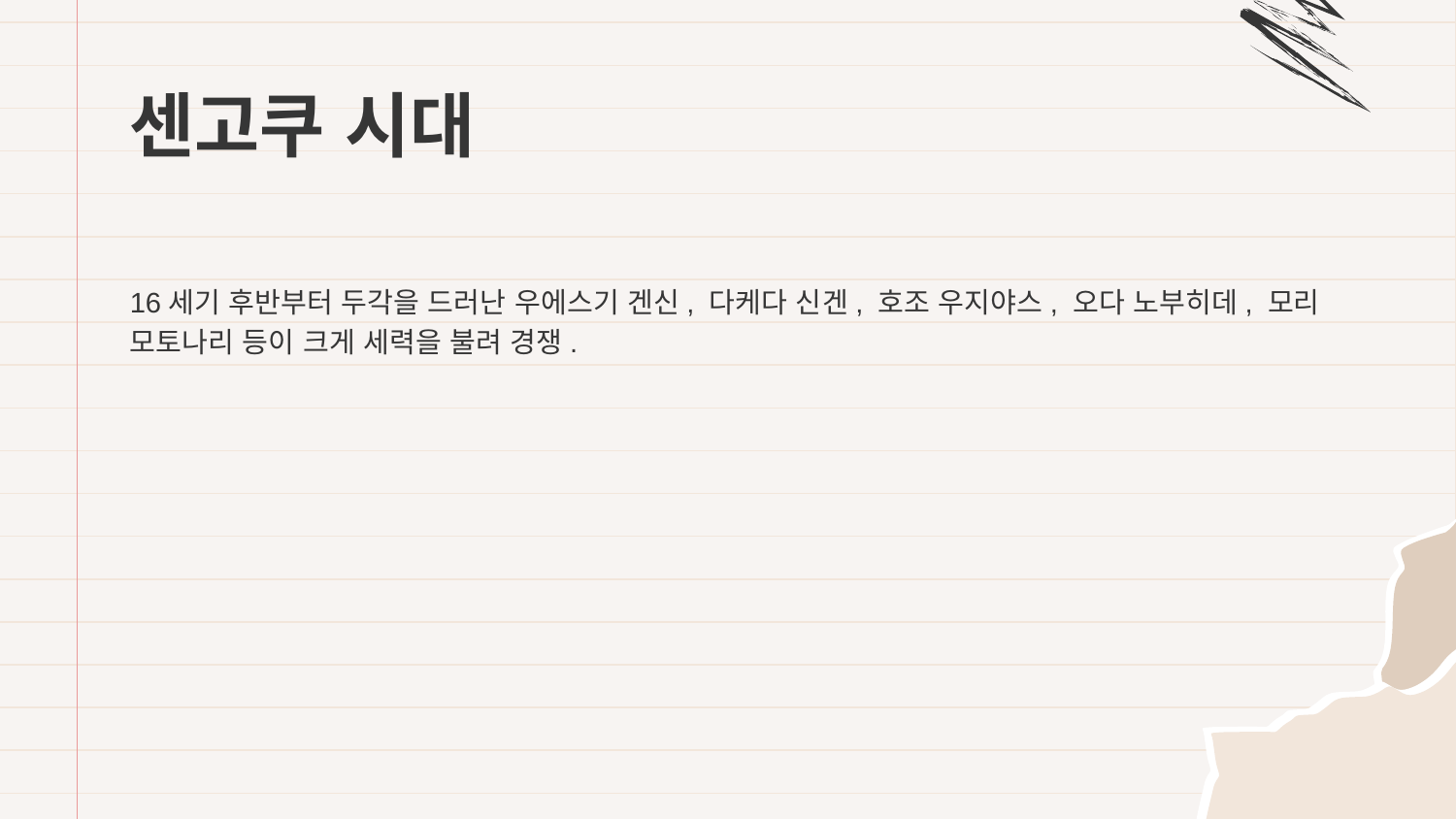

# 센고쿠 시대
16세기 후반부터 두각을 드러난 우에스기 겐신, 다케다 신겐, 호조 우지야스, 오다 노부히데, 모리 모토나리 등이 크게 세력을 불려 경쟁.